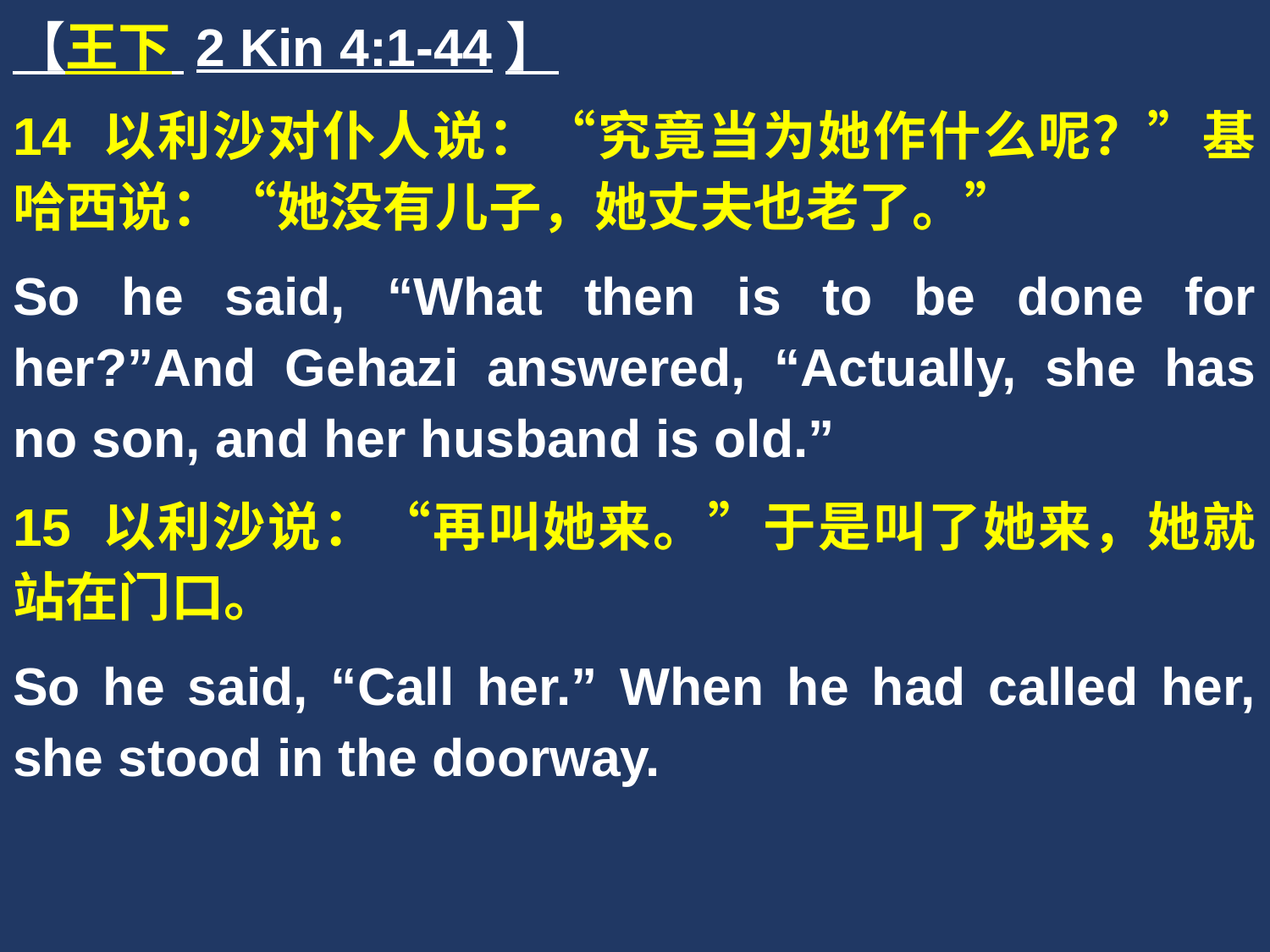

【王下 2 Kin 4:1-44】
14 以利沙对仆人说：“究竟当为她作什么呢？”基哈西说：“她没有儿子，她丈夫也老了。”
So he said, “What then is to be done for her?”And Gehazi answered, “Actually, she has no son, and her husband is old.”
15 以利沙说：“再叫她来。”于是叫了她来，她就站在门口。
So he said, “Call her.” When he had called her, she stood in the doorway.